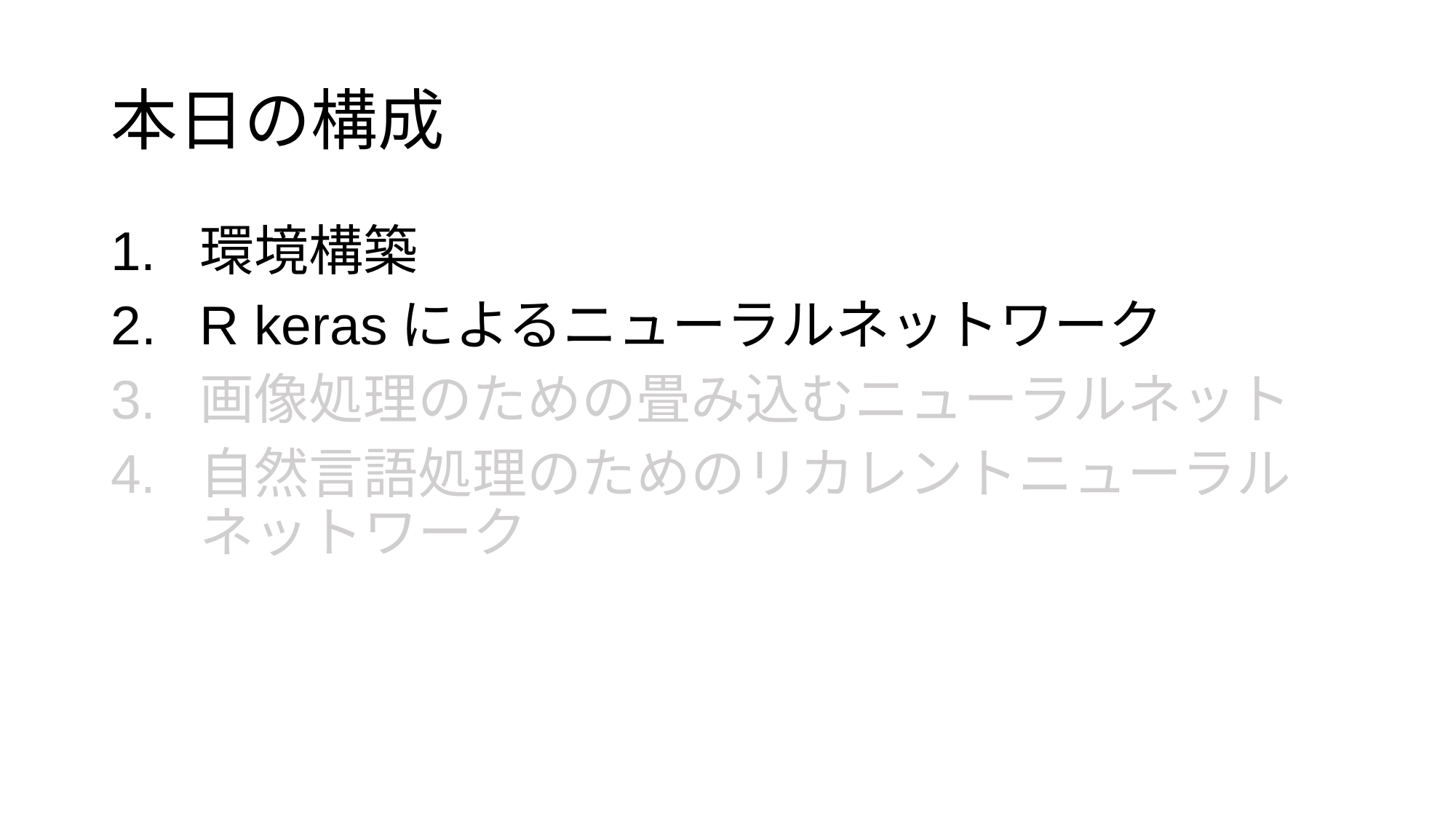

# 本日の構成
環境構築
R kerasによるニューラルネットワーク
画像処理のための畳み込むニューラルネット
自然言語処理のためのリカレントニューラルネットワーク